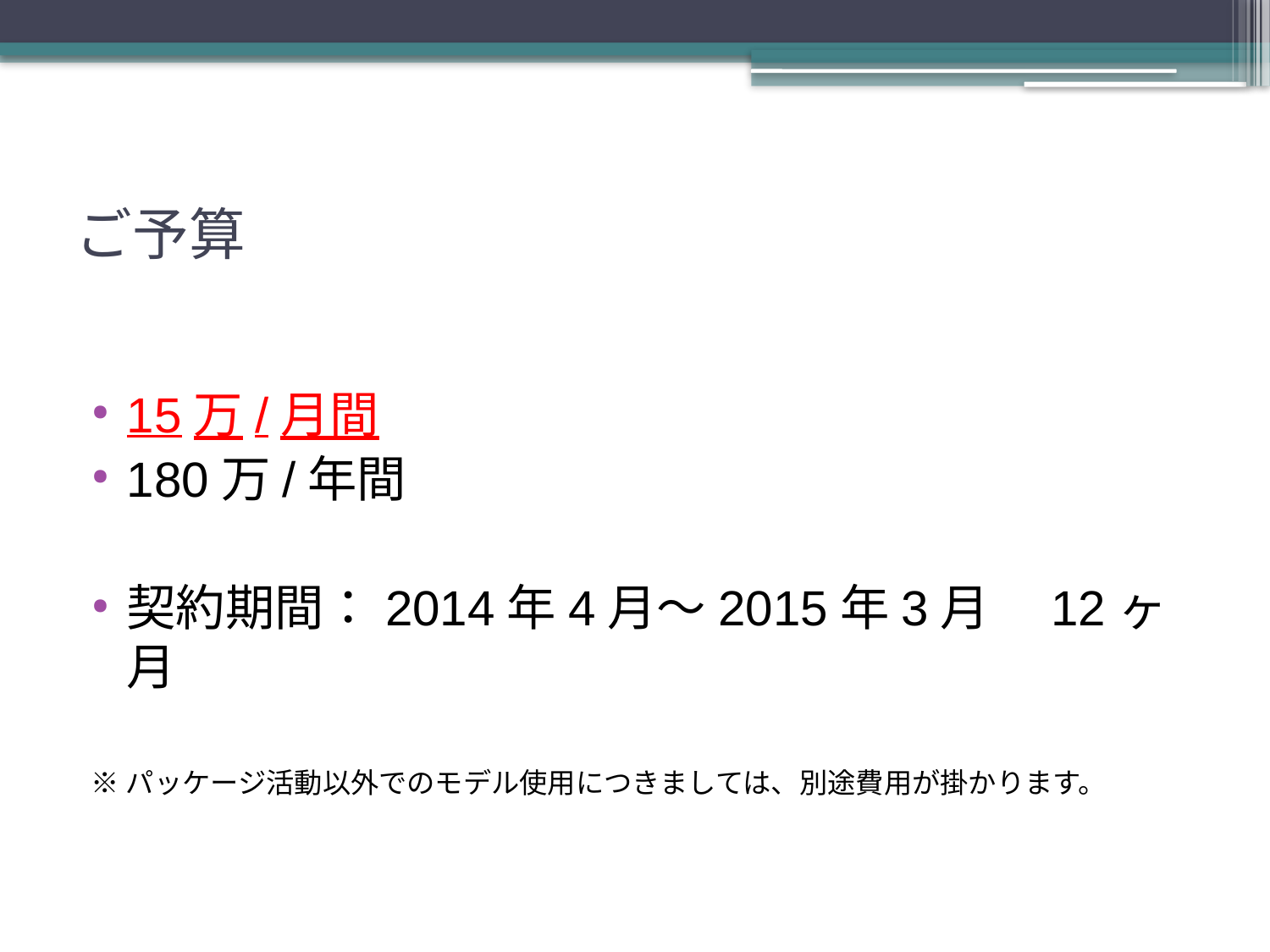

# ご予算

15万/月間
180万/年間

契約期間：2014年4月～2015年3月　12ヶ月

※パッケージ活動以外でのモデル使用につきましては、別途費用が掛かります。